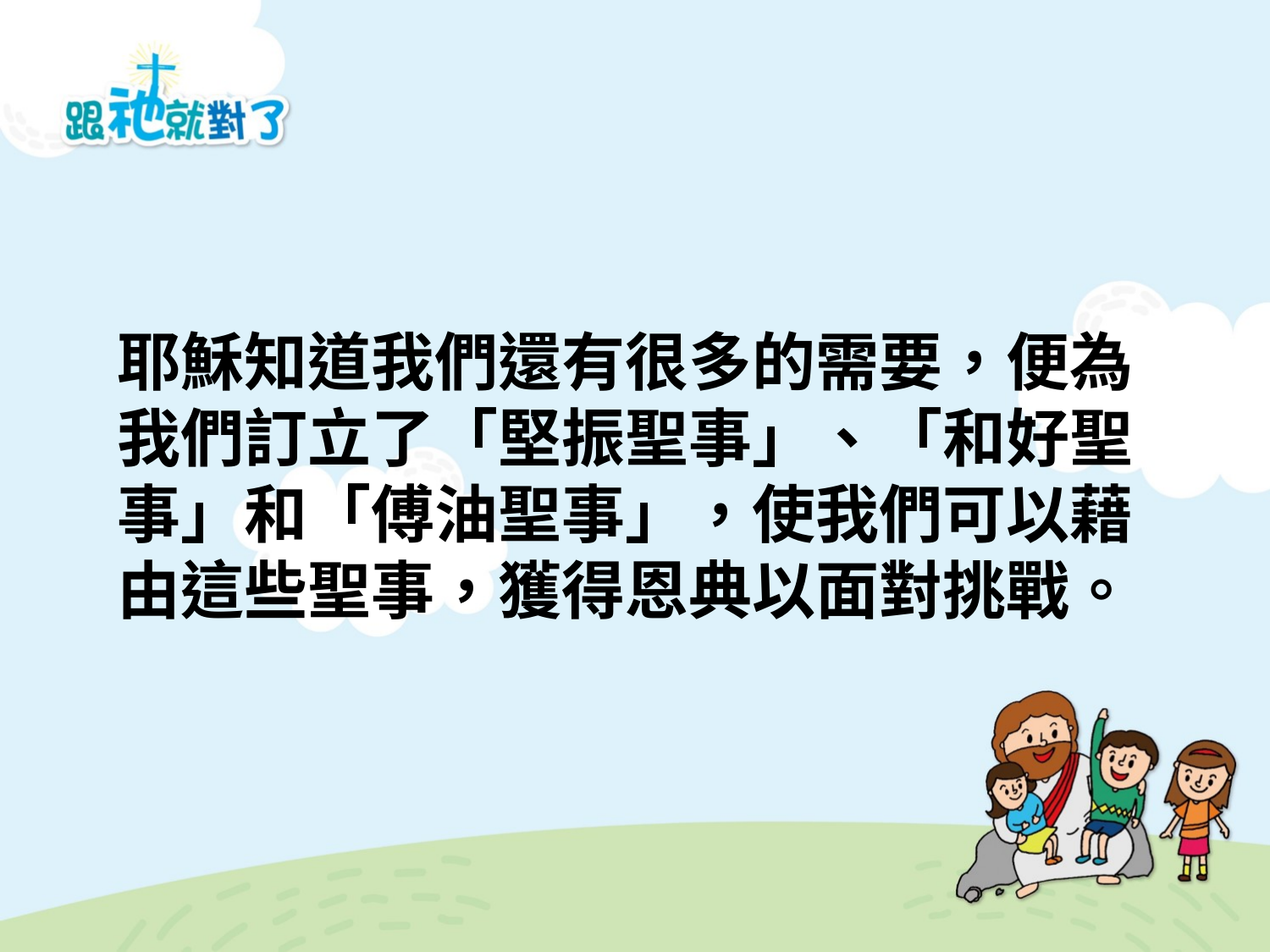

耶穌知道我們還有很多的需要，便為我們訂立了「堅振聖事」、「和好聖事」和「傅油聖事」，使我們可以藉由這些聖事，獲得恩典以面對挑戰。